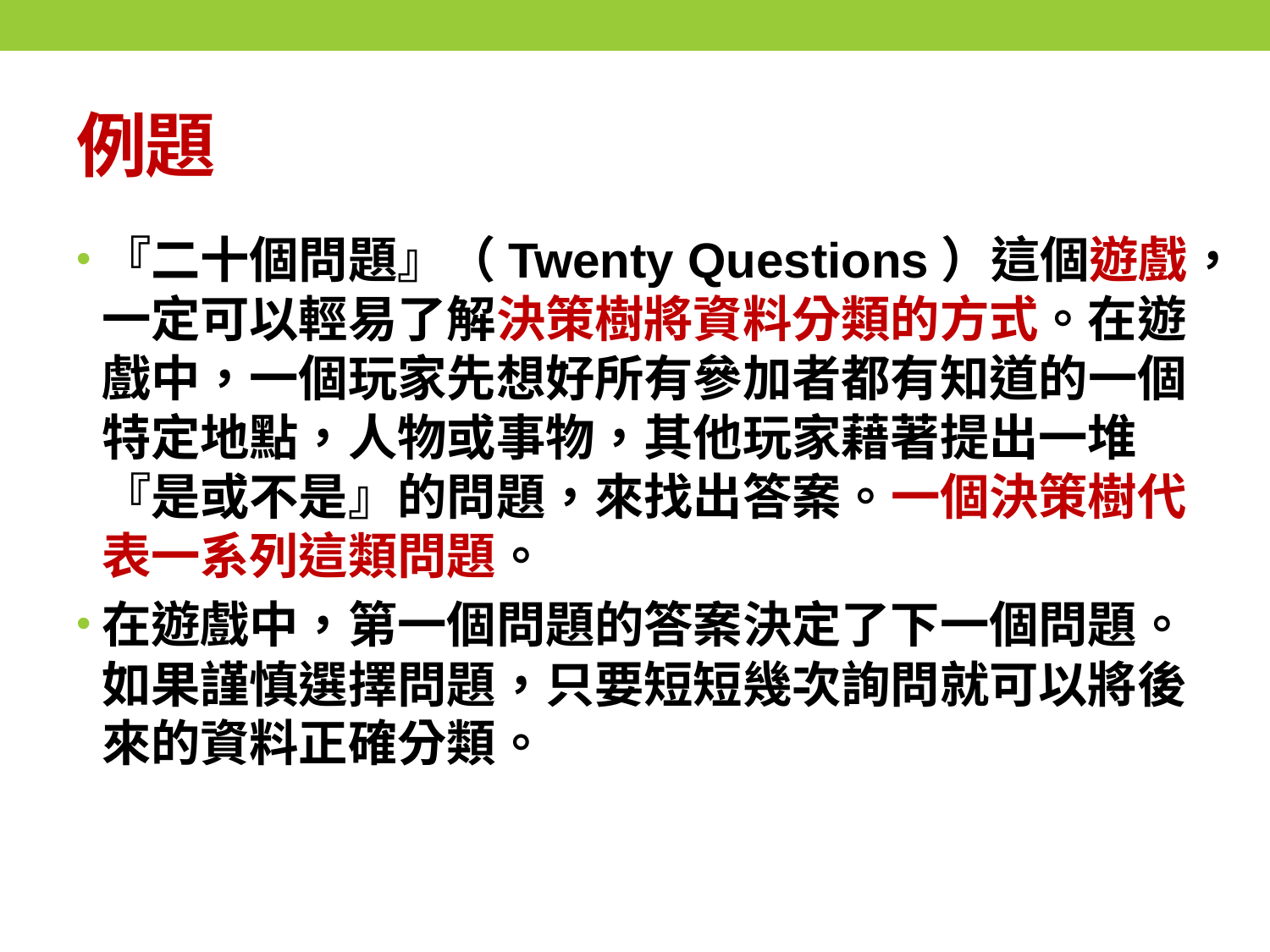

# 例題
『二十個問題』（Twenty Questions）這個遊戲，一定可以輕易了解決策樹將資料分類的方式。在遊戲中，一個玩家先想好所有參加者都有知道的一個特定地點，人物或事物，其他玩家藉著提出一堆『是或不是』的問題，來找出答案。一個決策樹代表一系列這類問題。
在遊戲中，第一個問題的答案決定了下一個問題。如果謹慎選擇問題，只要短短幾次詢問就可以將後來的資料正確分類。